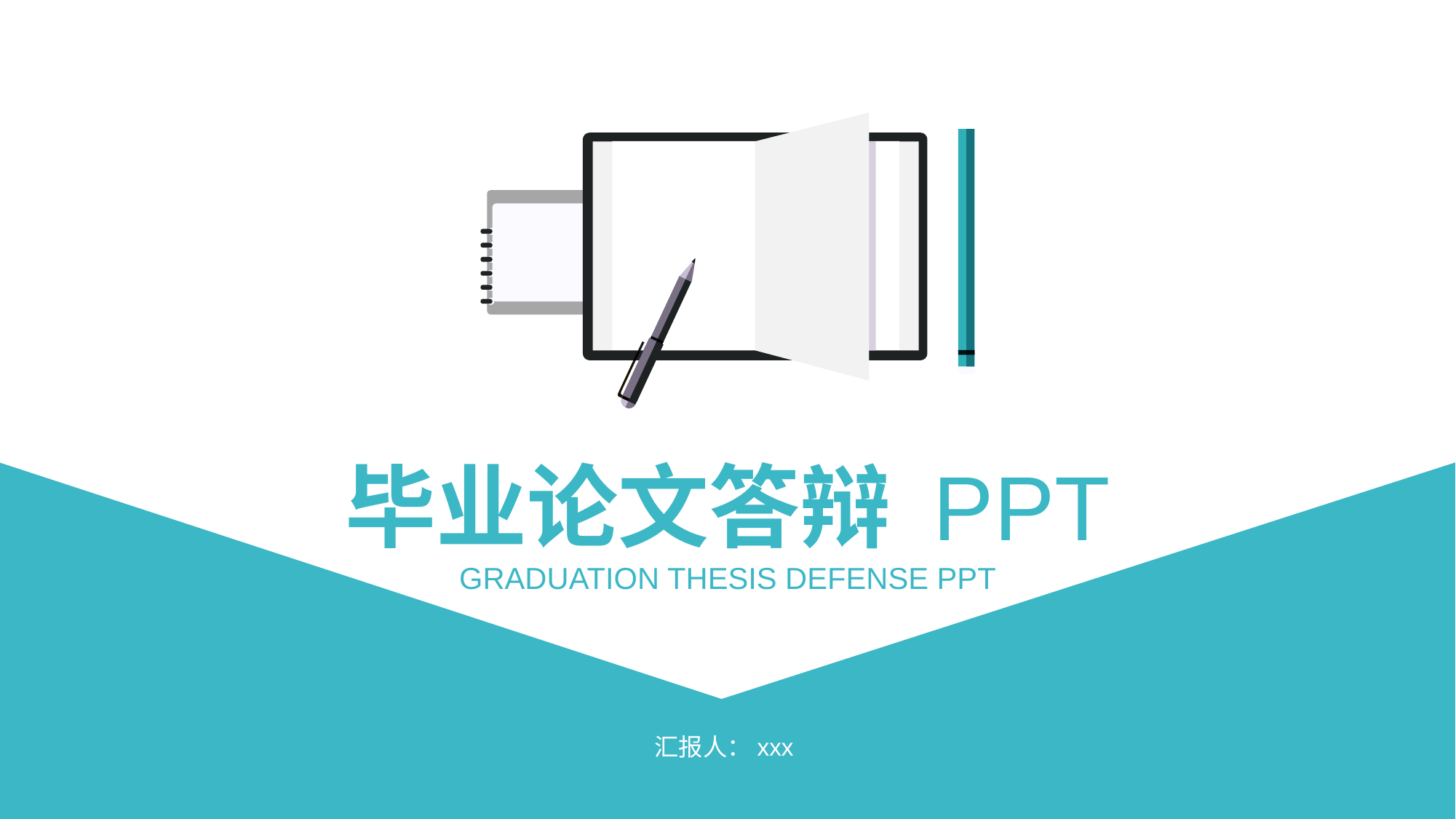

毕业论文答辩 PPT
GRADUATION THESIS DEFENSE PPT
汇报人：xxx